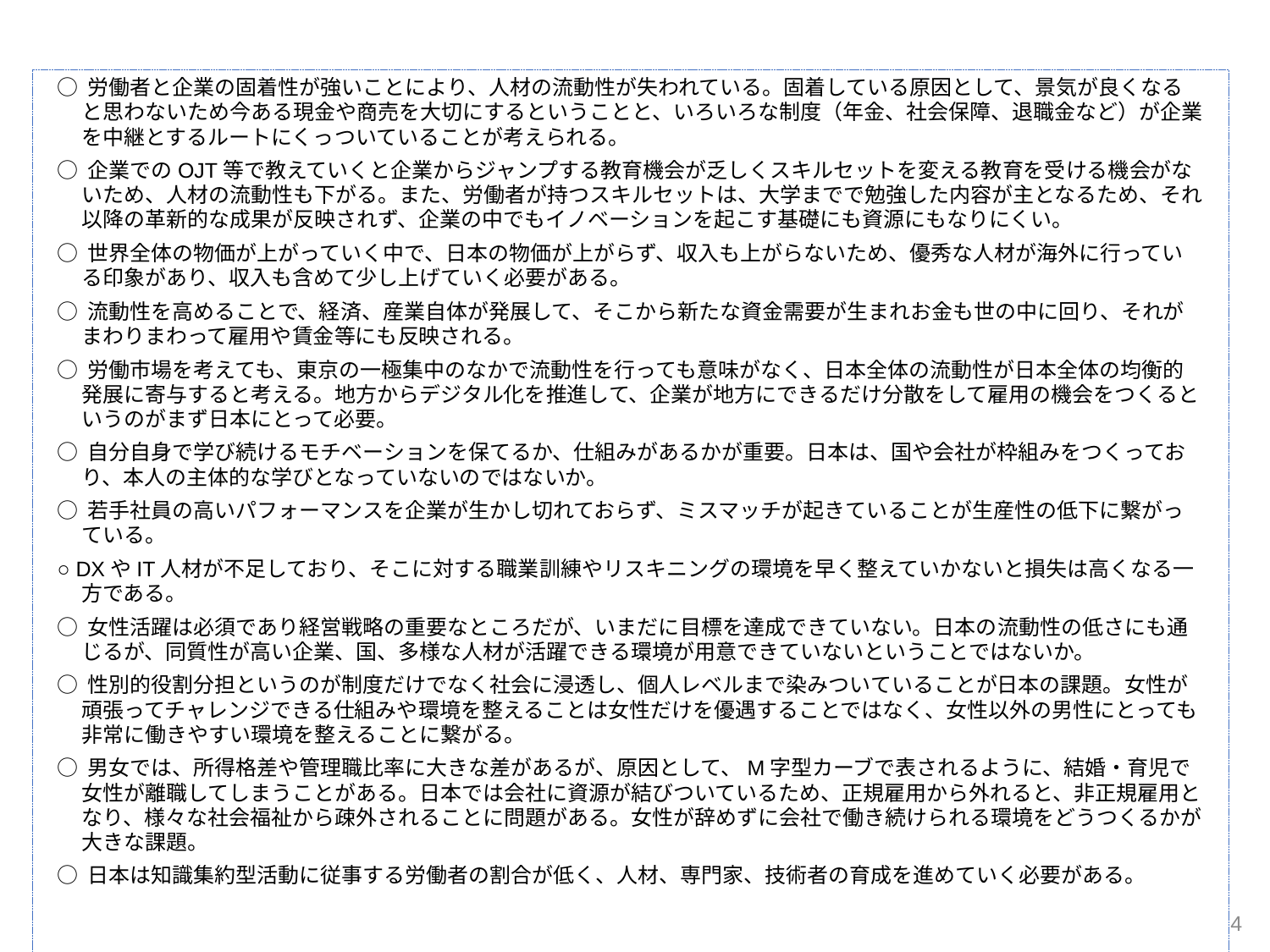

○ 労働者と企業の固着性が強いことにより、人材の流動性が失われている。固着している原因として、景気が良くなると思わないため今ある現金や商売を大切にするということと、いろいろな制度（年金、社会保障、退職金など）が企業を中継とするルートにくっついていることが考えられる。
○ 企業でのOJT等で教えていくと企業からジャンプする教育機会が乏しくスキルセットを変える教育を受ける機会がないため、人材の流動性も下がる。また、労働者が持つスキルセットは、大学までで勉強した内容が主となるため、それ以降の革新的な成果が反映されず、企業の中でもイノベーションを起こす基礎にも資源にもなりにくい。
○ 世界全体の物価が上がっていく中で、日本の物価が上がらず、収入も上がらないため、優秀な人材が海外に行っている印象があり、収入も含めて少し上げていく必要がある。
○ 流動性を高めることで、経済、産業自体が発展して、そこから新たな資金需要が生まれお金も世の中に回り、それがまわりまわって雇用や賃金等にも反映される。
○ 労働市場を考えても、東京の一極集中のなかで流動性を行っても意味がなく、日本全体の流動性が日本全体の均衡的発展に寄与すると考える。地方からデジタル化を推進して、企業が地方にできるだけ分散をして雇用の機会をつくるというのがまず日本にとって必要。
○ 自分自身で学び続けるモチベーションを保てるか、仕組みがあるかが重要。日本は、国や会社が枠組みをつくっており、本人の主体的な学びとなっていないのではないか。
○ 若手社員の高いパフォーマンスを企業が生かし切れておらず、ミスマッチが起きていることが生産性の低下に繋がっている。
○ DXやIT人材が不足しており、そこに対する職業訓練やリスキニングの環境を早く整えていかないと損失は高くなる一方である。
○ 女性活躍は必須であり経営戦略の重要なところだが、いまだに目標を達成できていない。日本の流動性の低さにも通じるが、同質性が高い企業、国、多様な人材が活躍できる環境が用意できていないということではないか。
○ 性別的役割分担というのが制度だけでなく社会に浸透し、個人レベルまで染みついていることが日本の課題。女性が頑張ってチャレンジできる仕組みや環境を整えることは女性だけを優遇することではなく、女性以外の男性にとっても非常に働きやすい環境を整えることに繋がる。
○ 男女では、所得格差や管理職比率に大きな差があるが、原因として、M字型カーブで表されるように、結婚・育児で女性が離職してしまうことがある。日本では会社に資源が結びついているため、正規雇用から外れると、非正規雇用となり、様々な社会福祉から疎外されることに問題がある。女性が辞めずに会社で働き続けられる環境をどうつくるかが大きな課題。
○ 日本は知識集約型活動に従事する労働者の割合が低く、人材、専門家、技術者の育成を進めていく必要がある。

4